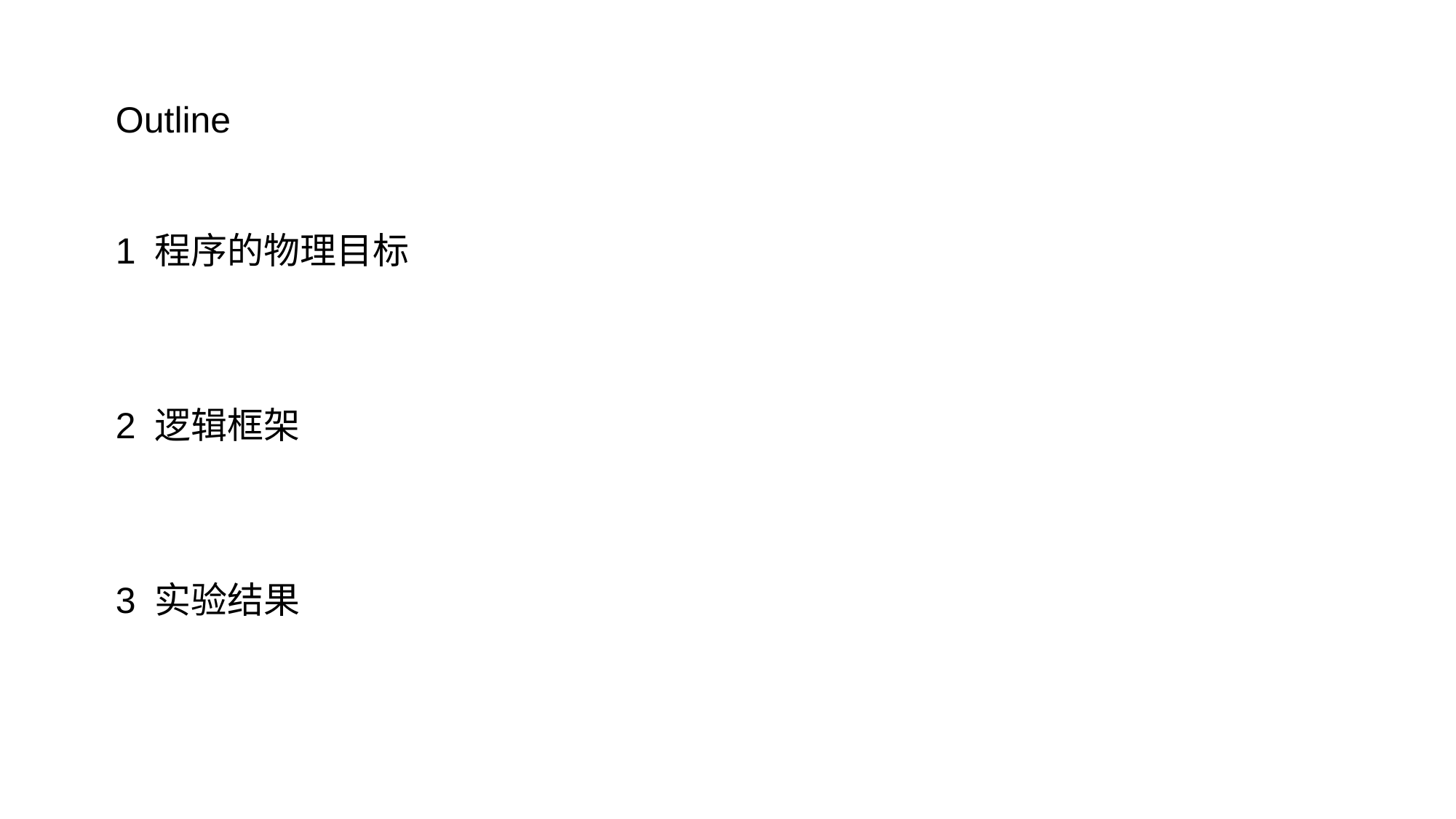

Outline

1 程序的物理目标

2 逻辑框架

3 实验结果